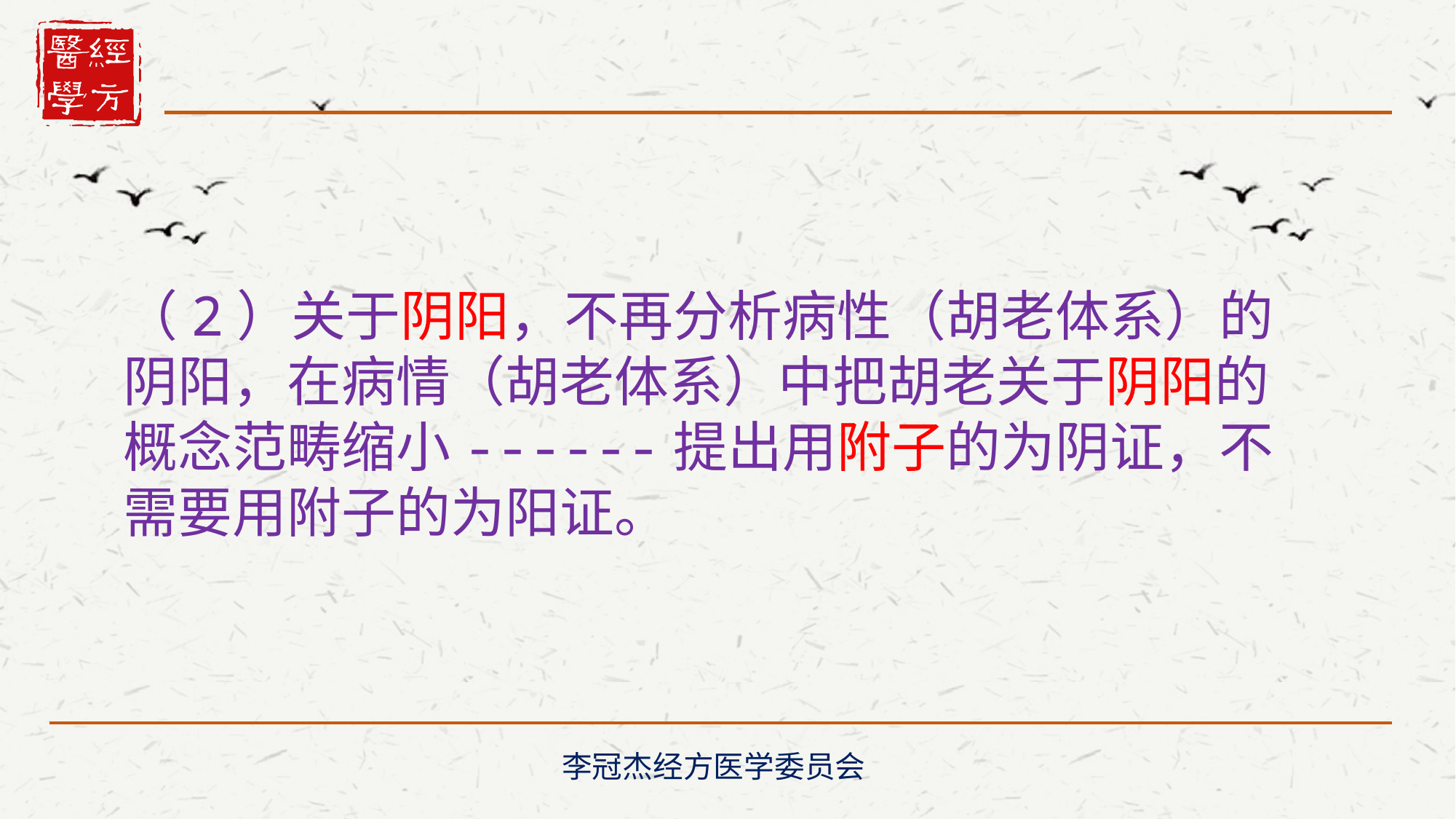

（2）关于阴阳，不再分析病性（胡老体系）的阴阳，在病情（胡老体系）中把胡老关于阴阳的概念范畴缩小------提出用附子的为阴证，不需要用附子的为阳证。
6